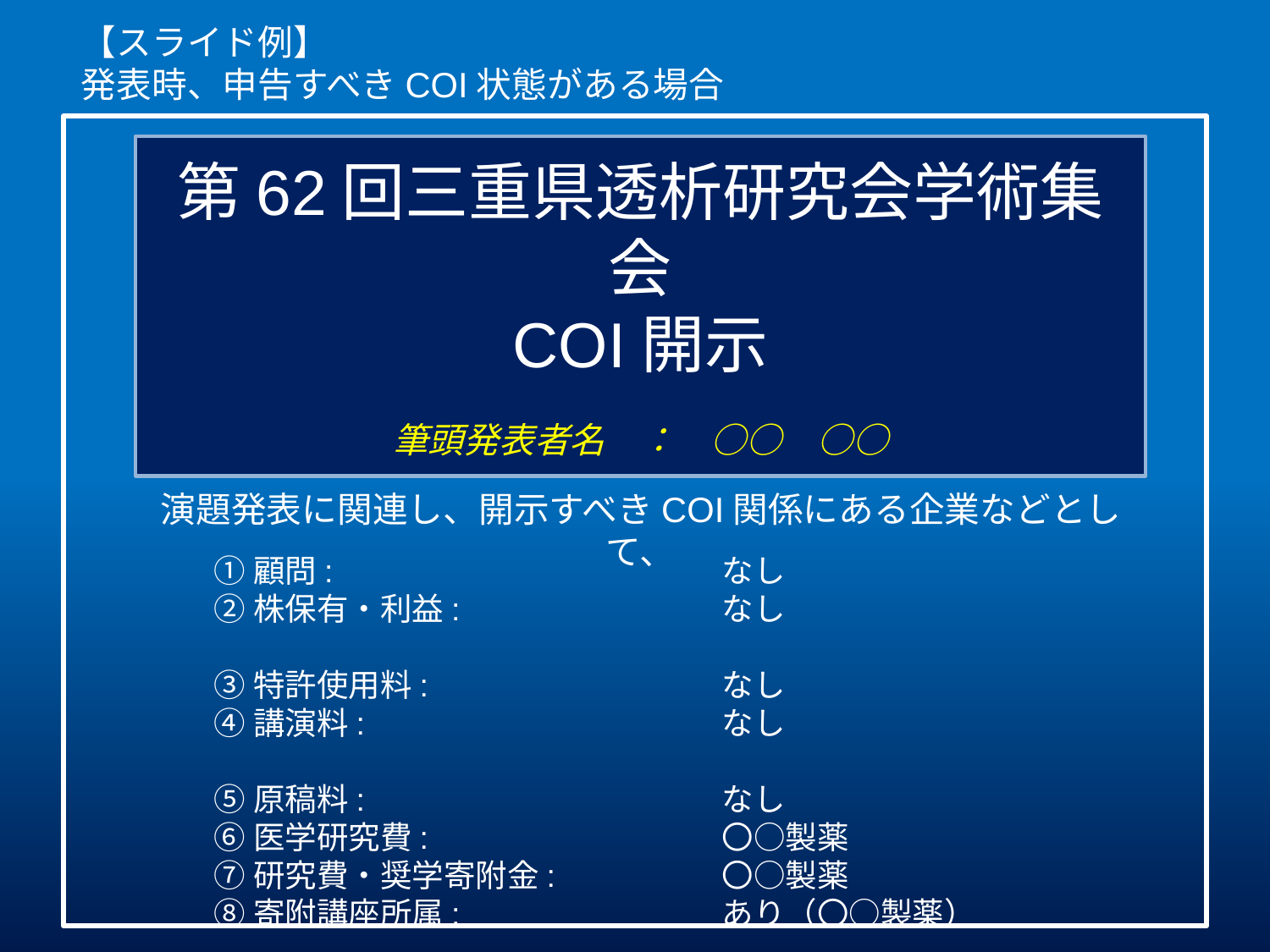

# 【スライド例】 発表時、申告すべきCOI状態がある場合

第62回三重県透析研究会学術集会
COI開示

筆頭発表者名　：　○○　○○
演題発表に関連し、開示すべきCOI関係にある企業などとして、
①顧問:				なし
②株保有・利益:			なし
③特許使用料:			なし
④講演料:			なし
⑤原稿料:			なし
⑥医学研究費:　　　		〇○製薬
⑦研究費・奨学寄附金:		〇○製薬
⑧寄附講座所属:			あり（〇○製薬）
⑨贈答品などの報酬:		なし